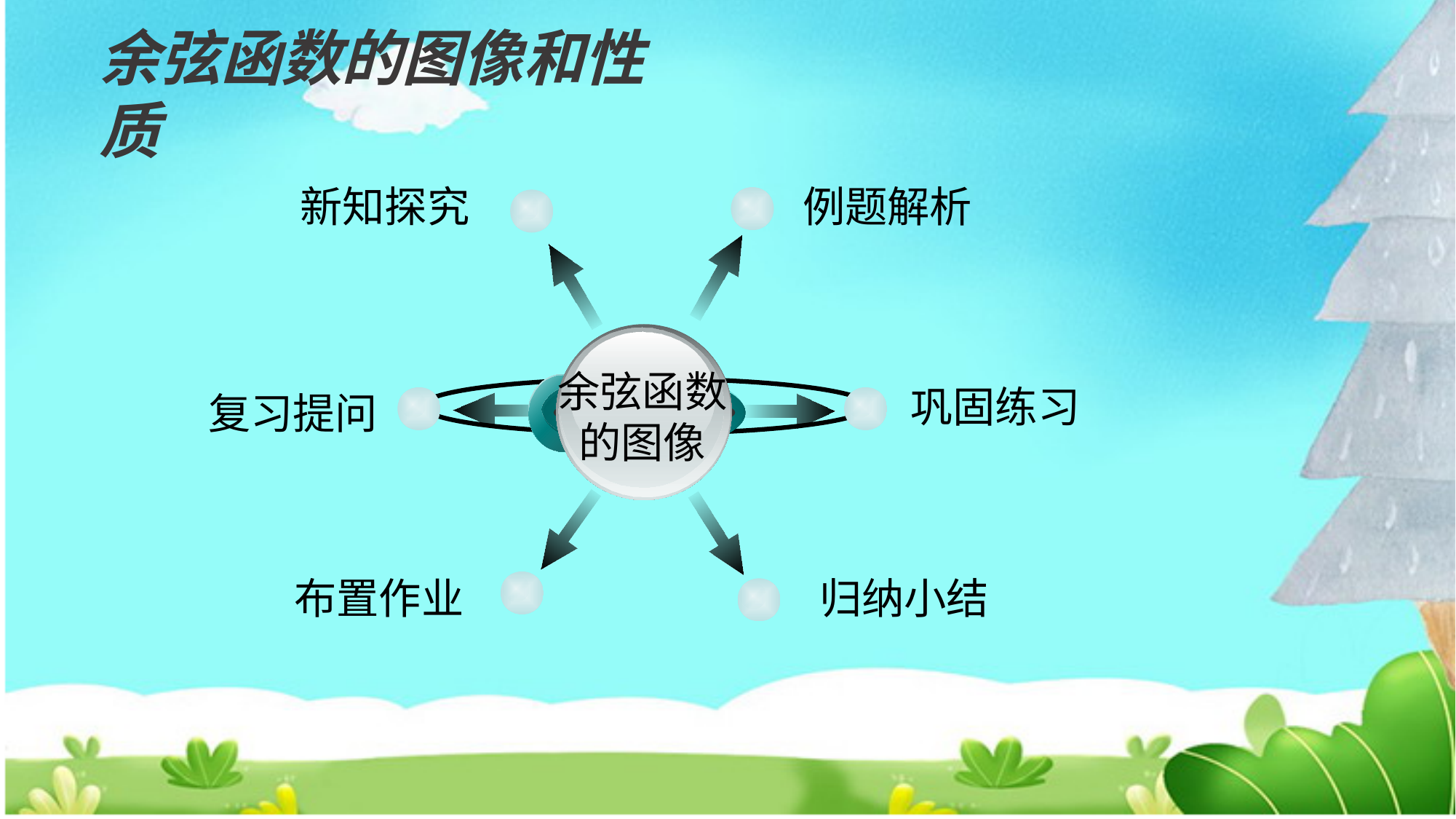

余弦函数的图像和性质
新知探究
例题解析

余弦函数
的图像

巩固练习

复习提问

 布置作业
归纳小结